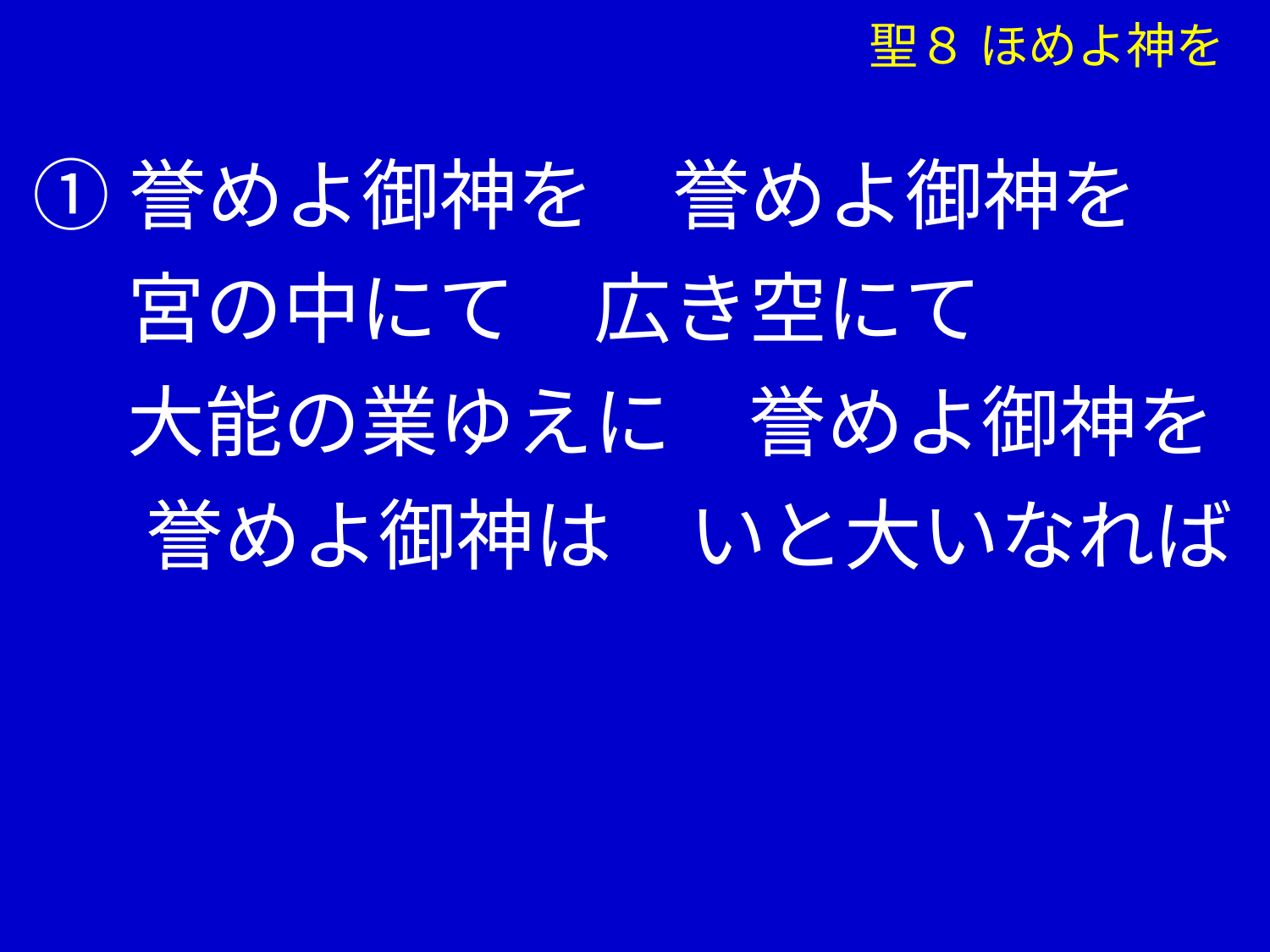

①誉めよ御神を　誉めよ御神を
　 宮の中にて　広き空にて
　 大能の業ゆえに　誉めよ御神を
 　誉めよ御神は　いと大いなれば
　　　　　聖８ ほめよ神を